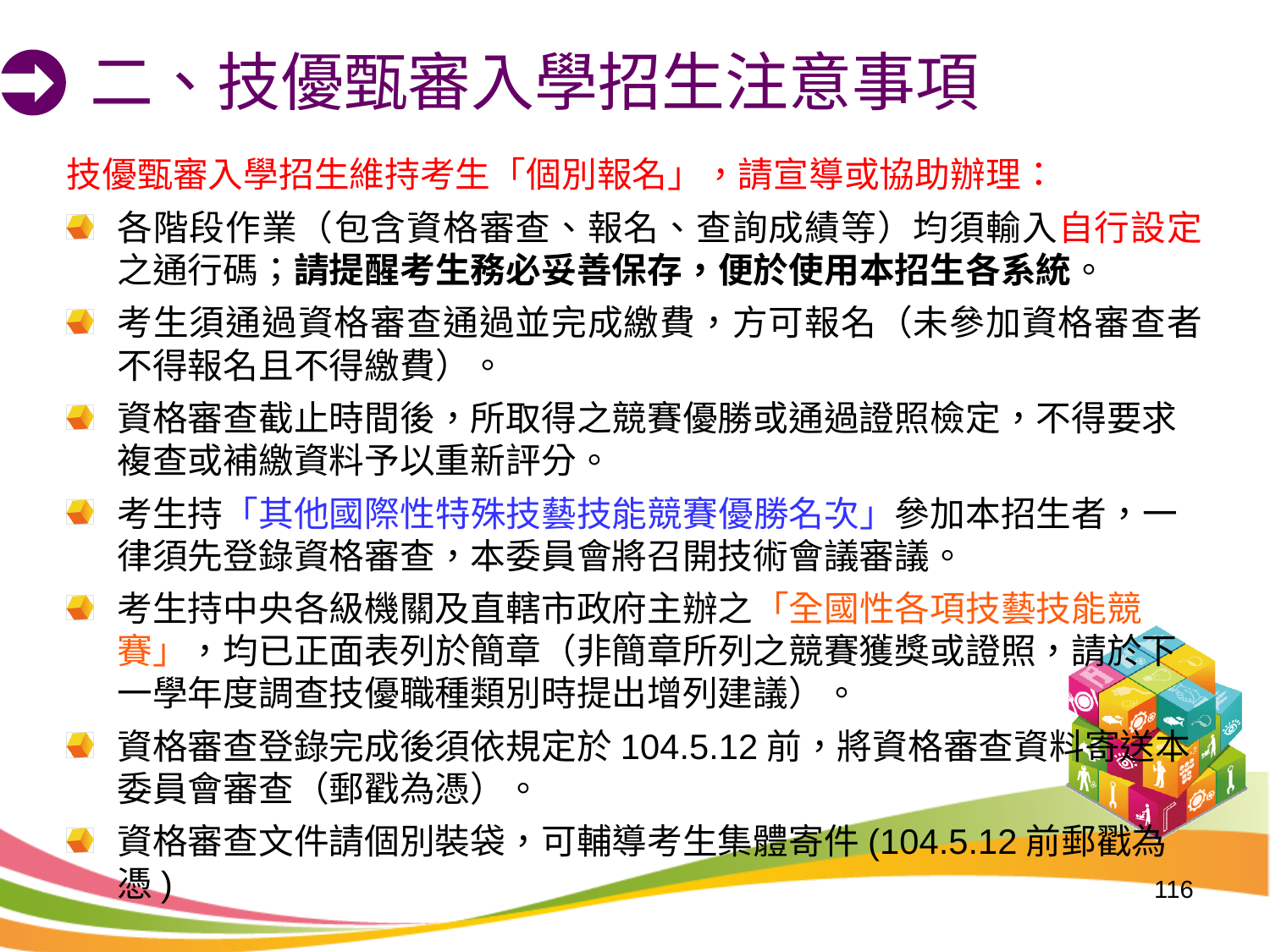

二、技優甄審入學招生注意事項

技優甄審入學招生維持考生「個別報名」，請宣導或協助辦理：
各階段作業（包含資格審查、報名、查詢成績等）均須輸入自行設定之通行碼；請提醒考生務必妥善保存，便於使用本招生各系統。
考生須通過資格審查通過並完成繳費，方可報名（未參加資格審查者不得報名且不得繳費）。
資格審查截止時間後，所取得之競賽優勝或通過證照檢定，不得要求複查或補繳資料予以重新評分。
考生持「其他國際性特殊技藝技能競賽優勝名次」參加本招生者，一律須先登錄資格審查，本委員會將召開技術會議審議。
考生持中央各級機關及直轄市政府主辦之「全國性各項技藝技能競賽」，均已正面表列於簡章（非簡章所列之競賽獲獎或證照，請於下一學年度調查技優職種類別時提出增列建議）。
資格審查登錄完成後須依規定於104.5.12前，將資格審查資料寄送本委員會審查（郵戳為憑）。
資格審查文件請個別裝袋，可輔導考生集體寄件(104.5.12前郵戳為憑)
116